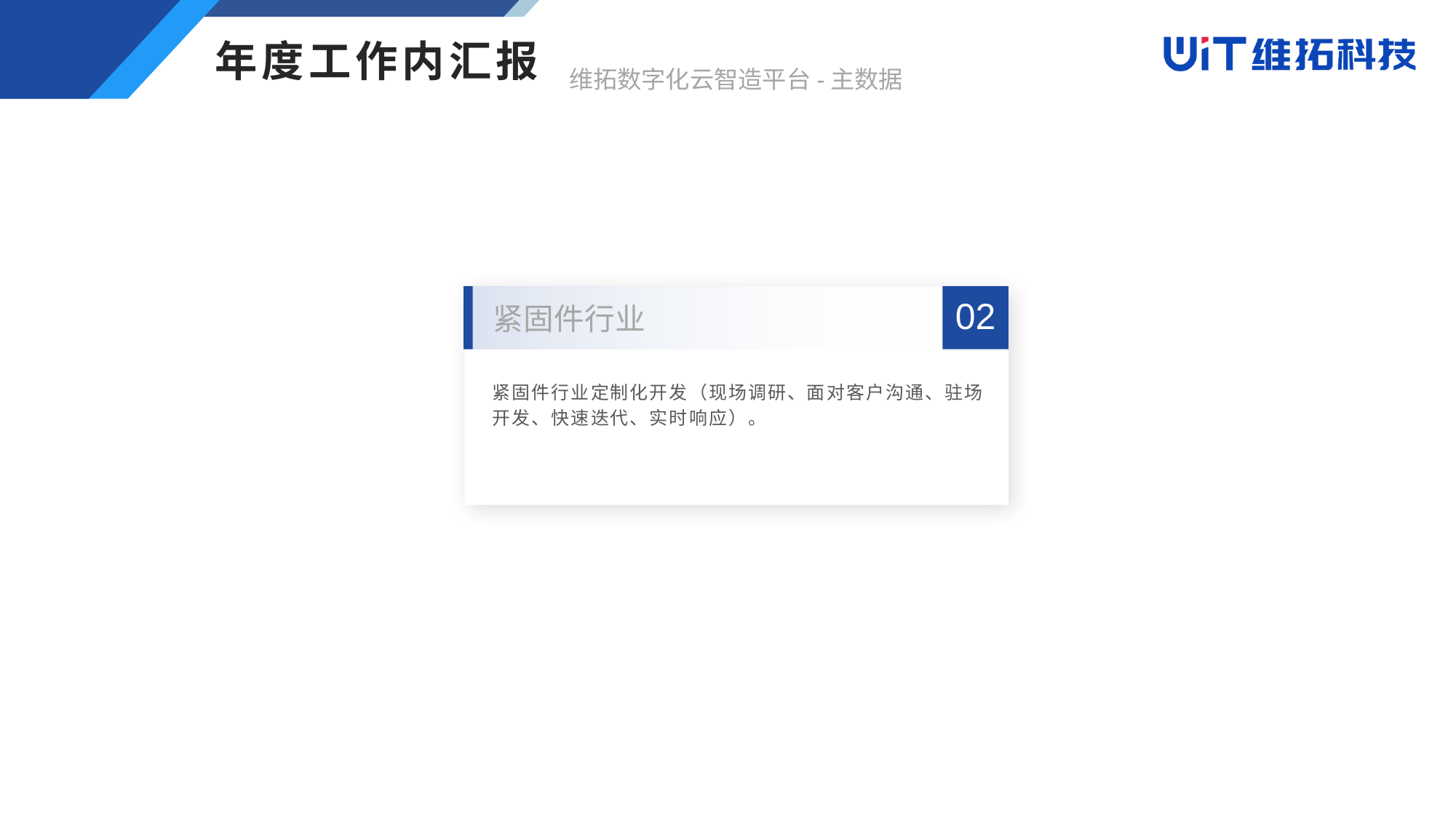

年度工作内汇报
维拓数字化云智造平台-主数据

02

紧固件行业
紧固件行业定制化开发（现场调研、面对客户沟通、驻场开发、快速迭代、实时响应）。